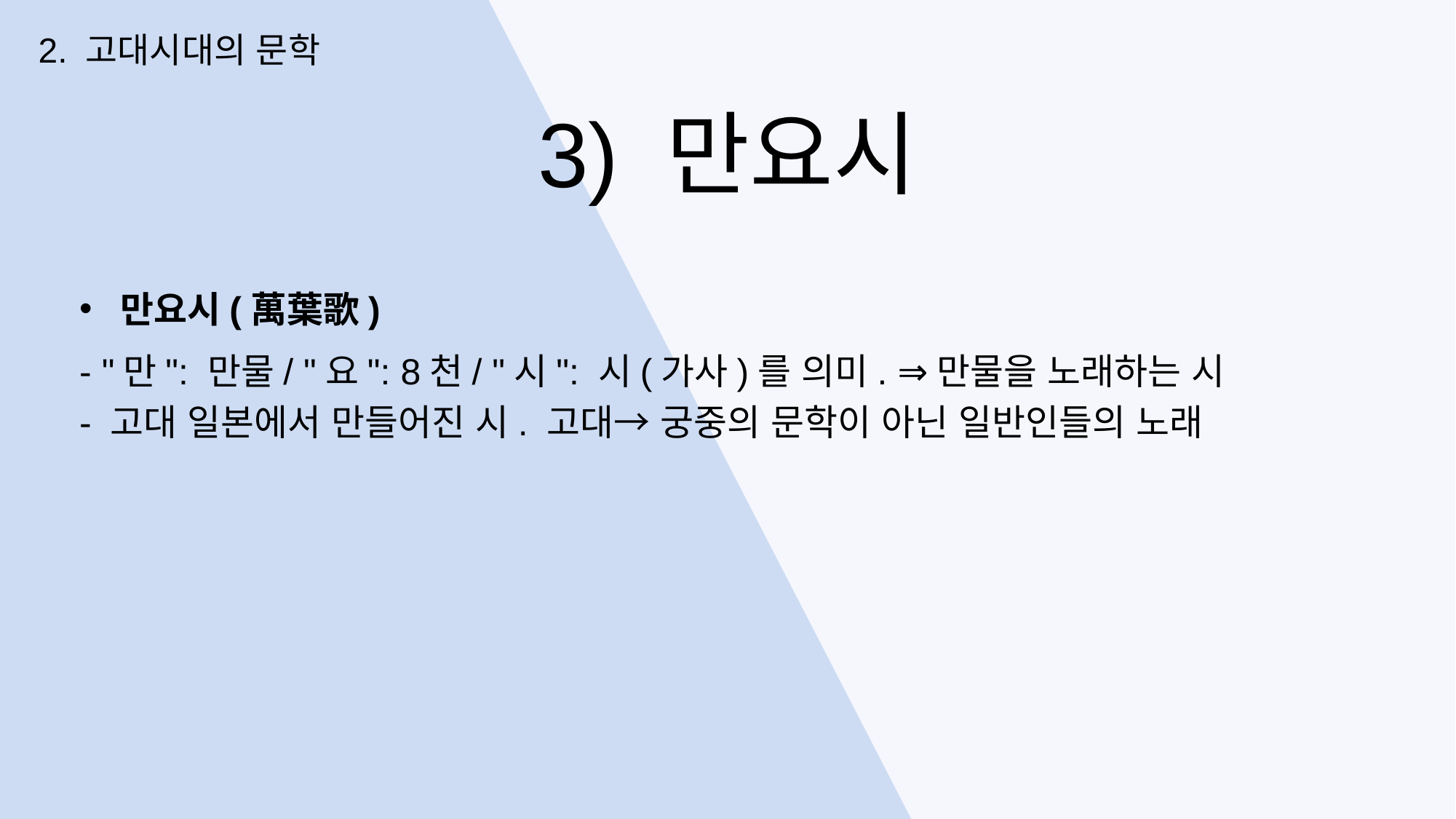

2. 고대시대의 문학
3) 만요시
만요시(萬葉歌)

- "만": 만물/ "요": 8천/ "시": 시(가사)를 의미. ⇒만물을 노래하는 시
- 고대 일본에서 만들어진 시. 고대→ 궁중의 문학이 아닌 일반인들의 노래